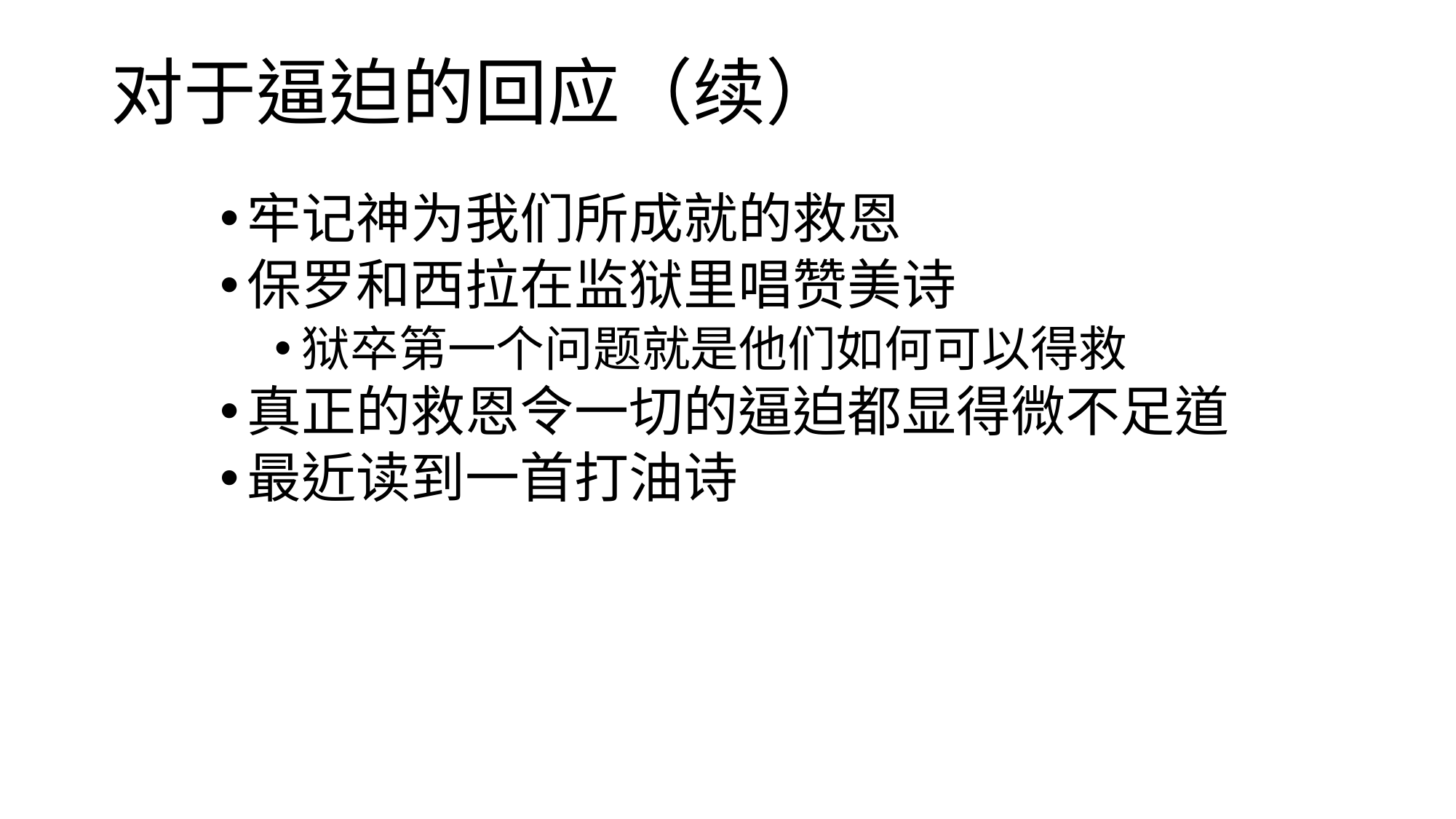

# 对于逼迫的回应（续）
牢记神为我们所成就的救恩
保罗和西拉在监狱里唱赞美诗
狱卒第一个问题就是他们如何可以得救
真正的救恩令一切的逼迫都显得微不足道
最近读到一首打油诗